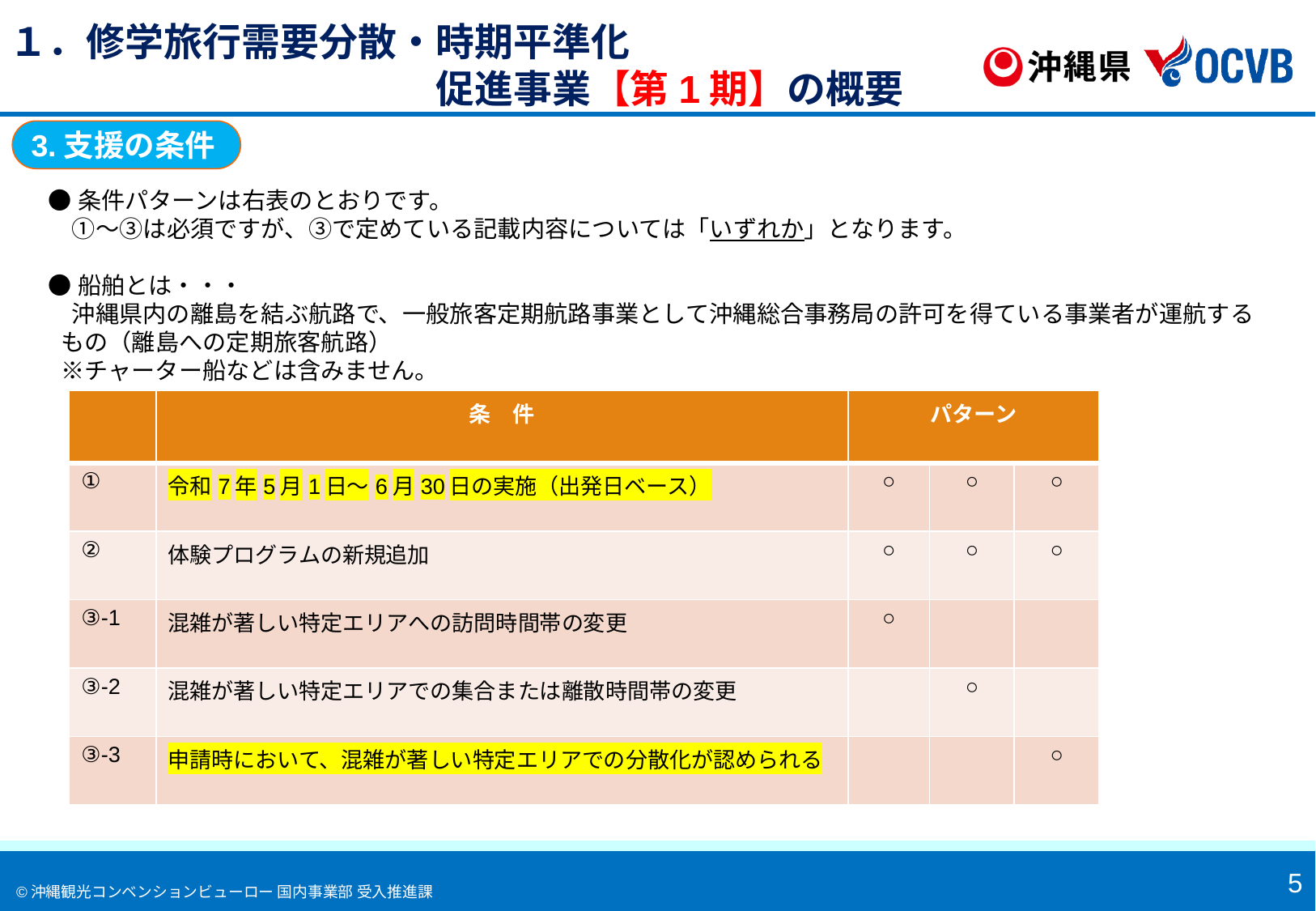

１．修学旅行需要分散・時期平準化
　　　　　　　　　　　促進事業【第1期】の概要
3.支援の条件
●条件パターンは右表のとおりです。
　①～③は必須ですが、③で定めている記載内容については「いずれか」となります。

●船舶とは・・・
　沖縄県内の離島を結ぶ航路で、一般旅客定期航路事業として沖縄総合事務局の許可を得ている事業者が運航するもの（離島への定期旅客航路）
※チャーター船などは含みません。
|  | 条　件 | パターン |  |  |
| --- | --- | --- | --- | --- |
| ① | 令和7年5月1日～6月30日の実施（出発日ベース） | ○ | ○ | ○ |
| ② | 体験プログラムの新規追加 | ○ | ○ | ○ |
| ③-1 | 混雑が著しい特定エリアへの訪問時間帯の変更 | ○ |  |  |
| ③-2 | 混雑が著しい特定エリアでの集合または離散時間帯の変更 |  | ○ |  |
| ③-3 | 申請時において、混雑が著しい特定エリアでの分散化が認められる |  |  | ○ |
5
©沖縄観光コンベンションビューロー 国内事業部 受入推進課